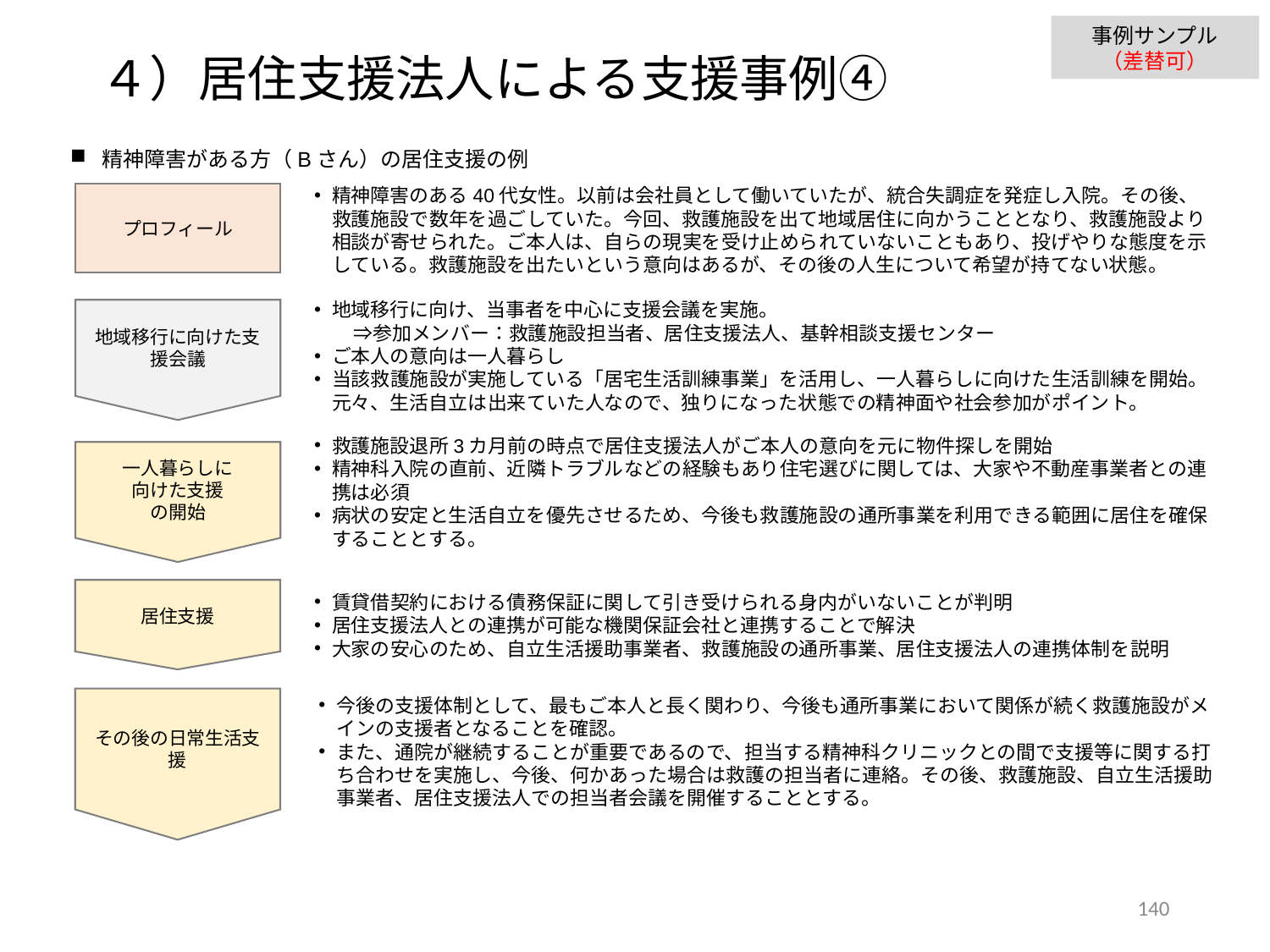

事例サンプル
（差替可）
４）居住支援法人による支援事例④
精神障害がある方（Bさん）の居住支援の例
プロフィール
精神障害のある40代女性。以前は会社員として働いていたが、統合失調症を発症し入院。その後、救護施設で数年を過ごしていた。今回、救護施設を出て地域居住に向かうこととなり、救護施設より相談が寄せられた。ご本人は、自らの現実を受け止められていないこともあり、投げやりな態度を示している。救護施設を出たいという意向はあるが、その後の人生について希望が持てない状態。
地域移行に向け、当事者を中心に支援会議を実施。
　　⇒参加メンバー：救護施設担当者、居住支援法人、基幹相談支援センター
ご本人の意向は一人暮らし
当該救護施設が実施している「居宅生活訓練事業」を活用し、一人暮らしに向けた生活訓練を開始。元々、生活自立は出来ていた人なので、独りになった状態での精神面や社会参加がポイント。
地域移行に向けた支援会議
救護施設退所3カ月前の時点で居住支援法人がご本人の意向を元に物件探しを開始
精神科入院の直前、近隣トラブルなどの経験もあり住宅選びに関しては、大家や不動産事業者との連携は必須
病状の安定と生活自立を優先させるため、今後も救護施設の通所事業を利用できる範囲に居住を確保することとする。
一人暮らしに
向けた支援
の開始
居住支援
賃貸借契約における債務保証に関して引き受けられる身内がいないことが判明
居住支援法人との連携が可能な機関保証会社と連携することで解決
大家の安心のため、自立生活援助事業者、救護施設の通所事業、居住支援法人の連携体制を説明

今後の支援体制として、最もご本人と長く関わり、今後も通所事業において関係が続く救護施設がメインの支援者となることを確認。
また、通院が継続することが重要であるので、担当する精神科クリニックとの間で支援等に関する打ち合わせを実施し、今後、何かあった場合は救護の担当者に連絡。その後、救護施設、自立生活援助事業者、居住支援法人での担当者会議を開催することとする。

その後の日常生活支援
140